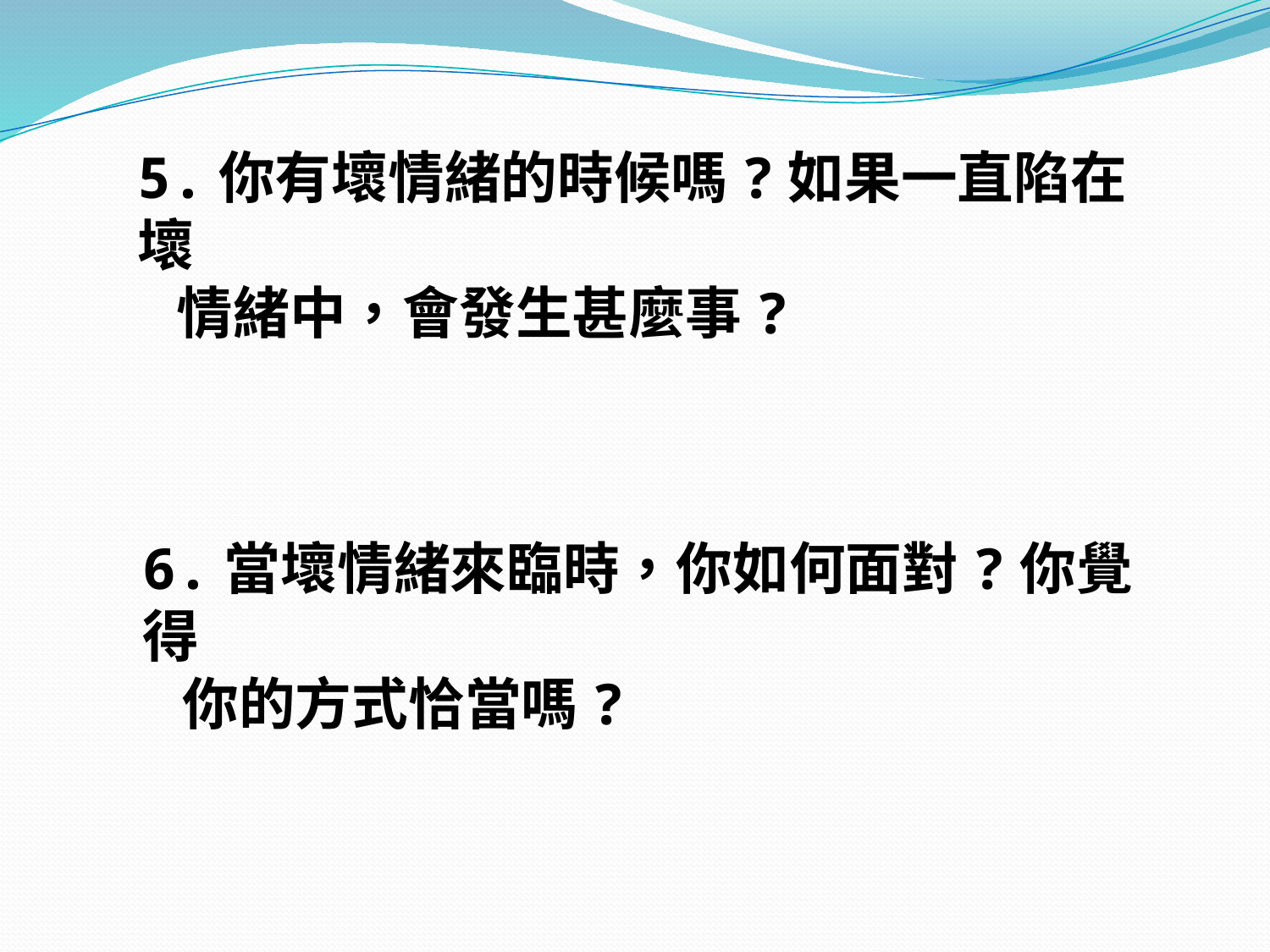

5.你有壞情緒的時候嗎?如果一直陷在壞
  情緒中，會發生甚麼事?
6.當壞情緒來臨時，你如何面對?你覺得
  你的方式恰當嗎?